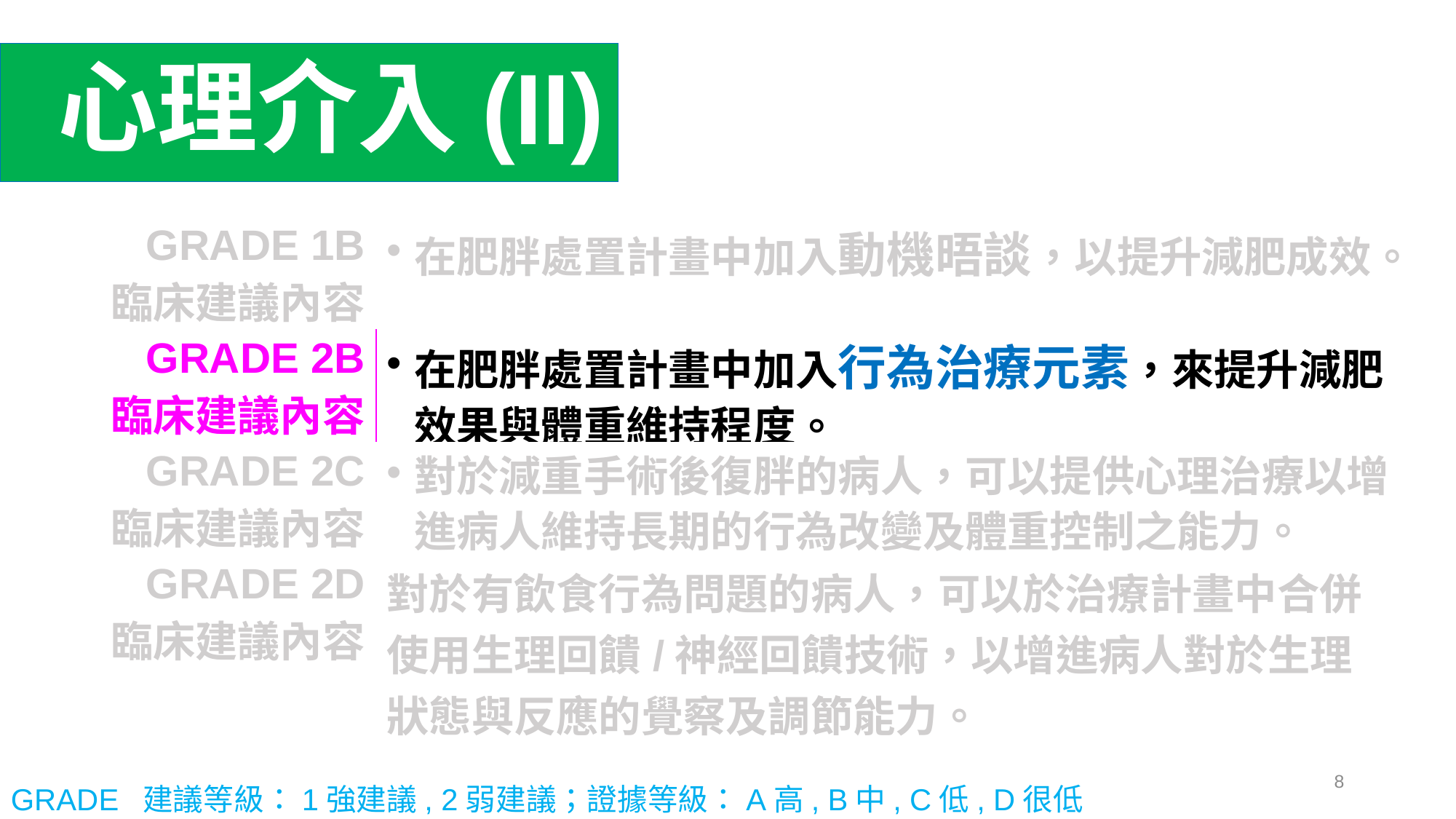

# 心理介入(II)
| GRADE 1B 臨床建議內容 | 在肥胖處置計畫中加入動機晤談，以提升減肥成效。 |
| --- | --- |
| GRADE 2B 臨床建議內容 | 在肥胖處置計畫中加入行為治療元素，來提升減肥效果與體重維持程度。 |
| --- | --- |
| GRADE 2C 臨床建議內容 | 對於減重手術後復胖的病人，可以提供心理治療以增進病人維持長期的行為改變及體重控制之能力。 |
| --- | --- |
| GRADE 2D 臨床建議內容 | 對於有飲食行為問題的病人，可以於治療計畫中合併使用生理回饋/神經回饋技術，以增進病人對於生理狀態與反應的覺察及調節能力。 |
| --- | --- |
8
GRADE  建議等級：1強建議, 2弱建議；證據等級：A高, B中, C低, D很低